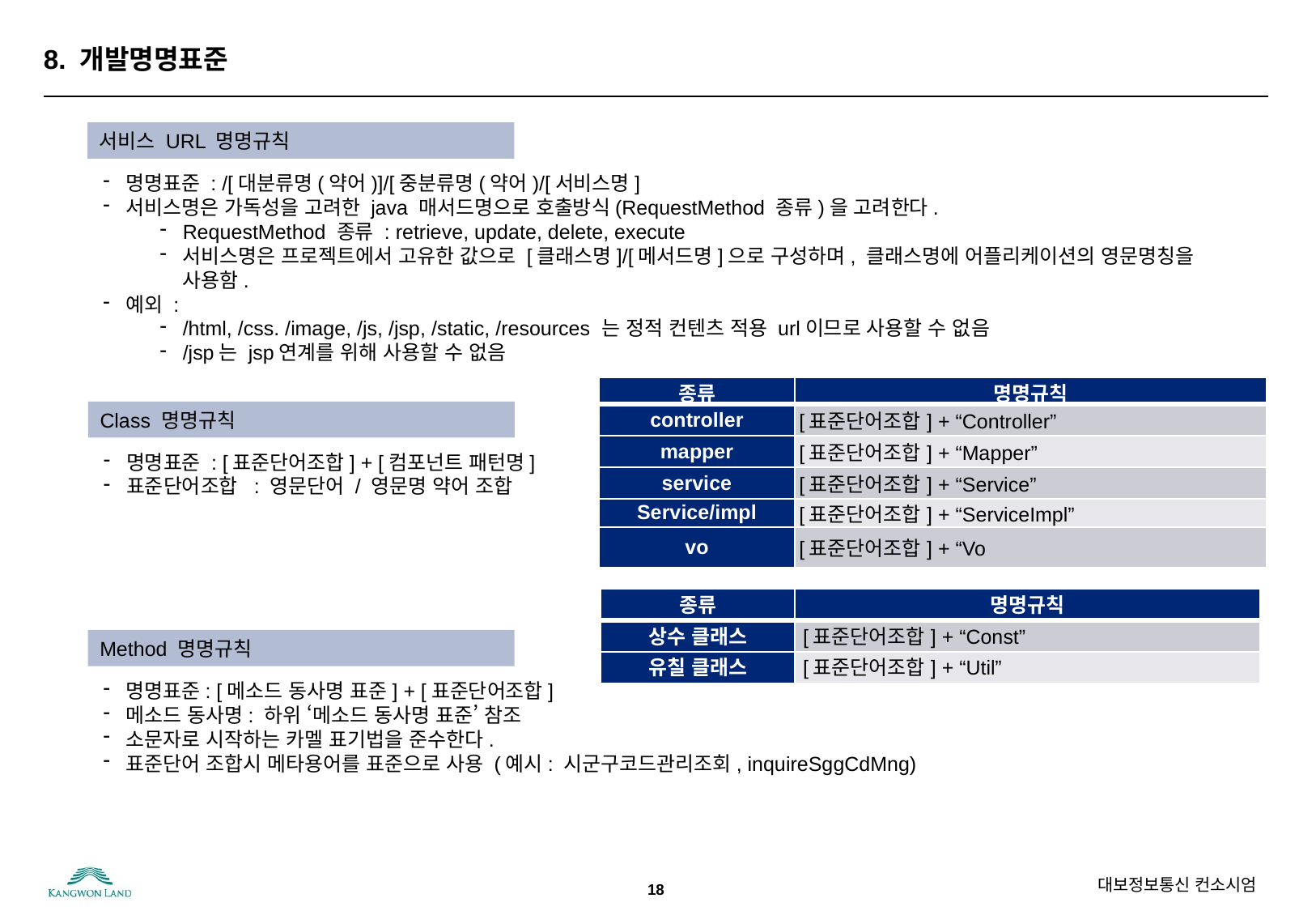

# 8. 개발명명표준
서비스 URL 명명규칙
명명표준 : /[대분류명(약어)]/[중분류명(약어)/[서비스명]
서비스명은 가독성을 고려한 java 매서드명으로 호출방식(RequestMethod 종류)을 고려한다.
RequestMethod 종류 : retrieve, update, delete, execute
서비스명은 프로젝트에서 고유한 값으로 [클래스명]/[메서드명]으로 구성하며, 클래스명에 어플리케이션의 영문명칭을 사용함.
예외 :
/html, /css. /image, /js, /jsp, /static, /resources 는 정적 컨텐츠 적용 url이므로 사용할 수 없음
/jsp는 jsp연계를 위해 사용할 수 없음
| 종류 | 명명규칙 |
| --- | --- |
| controller | [표준단어조합] + “Controller” |
| mapper | [표준단어조합] + “Mapper” |
| service | [표준단어조합] + “Service” |
| Service/impl | [표준단어조합] + “ServiceImpl” |
| vo | [표준단어조합] + “Vo |
Class 명명규칙
명명표준 : [표준단어조합] + [컴포넌트 패턴명]
표준단어조합  : 영문단어 / 영문명 약어 조합
| 종류 | 명명규칙 |
| --- | --- |
| 상수 클래스 | [표준단어조합] + “Const” |
| 유칠 클래스 | [표준단어조합] + “Util” |
Method 명명규칙
명명표준: [메소드 동사명 표준] + [표준단어조합]
메소드 동사명: 하위 ‘메소드 동사명 표준’ 참조
소문자로 시작하는 카멜 표기법을 준수한다.
표준단어 조합시 메타용어를 표준으로 사용 (예시: 시군구코드관리조회, inquireSggCdMng)
18